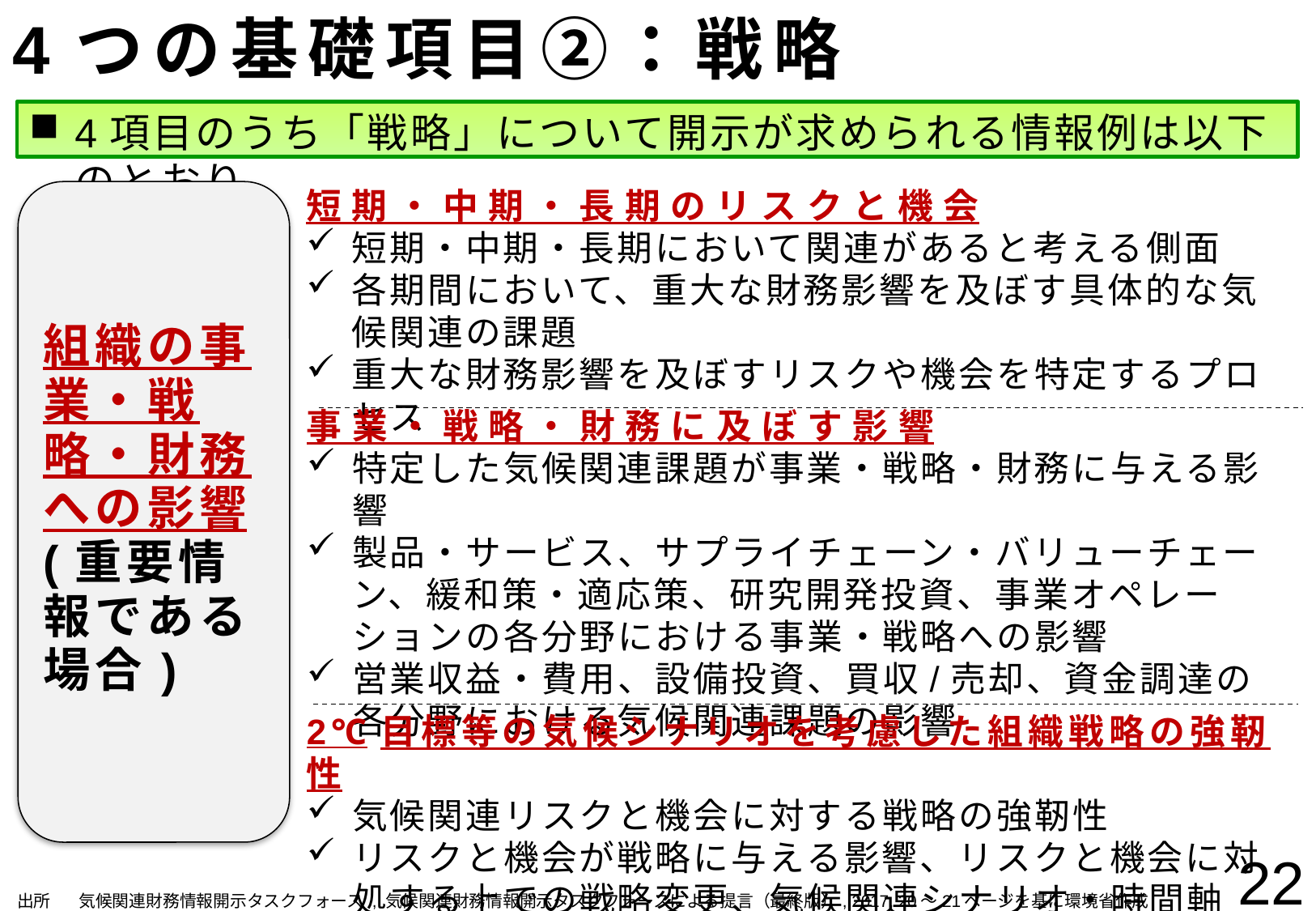

# 4つの基礎項目②：戦略
4項目のうち「戦略」について開示が求められる情報例は以下のとおり
短期・中期・長期のリスクと機会
短期・中期・長期において関連があると考える側面
各期間において、重大な財務影響を及ぼす具体的な気候関連の課題
重大な財務影響を及ぼすリスクや機会を特定するプロセス
組織の事業・戦略・財務への影響
(重要情報である場合)
事業・戦略・財務に及ぼす影響
特定した気候関連課題が事業・戦略・財務に与える影響
製品・サービス、サプライチェーン・バリューチェーン、緩和策・適応策、研究開発投資、事業オペレーションの各分野における事業・戦略への影響
営業収益・費用、設備投資、買収/売却、資金調達の各分野における気候関連課題の影響
2℃目標等の気候シナリオを考慮した組織戦略の強靭性
気候関連リスクと機会に対する戦略の強靭性
リスクと機会が戦略に与える影響、リスクと機会に対処する上での戦略変更、気候関連シナリオ・時間軸
22
| 出所 | 気候関連財務情報開示タスクフォース , 気候関連財務情報開示タスクフォースによる提言（最終版）, 2017, 20～21ページを基に環境省作成 |
| --- | --- |